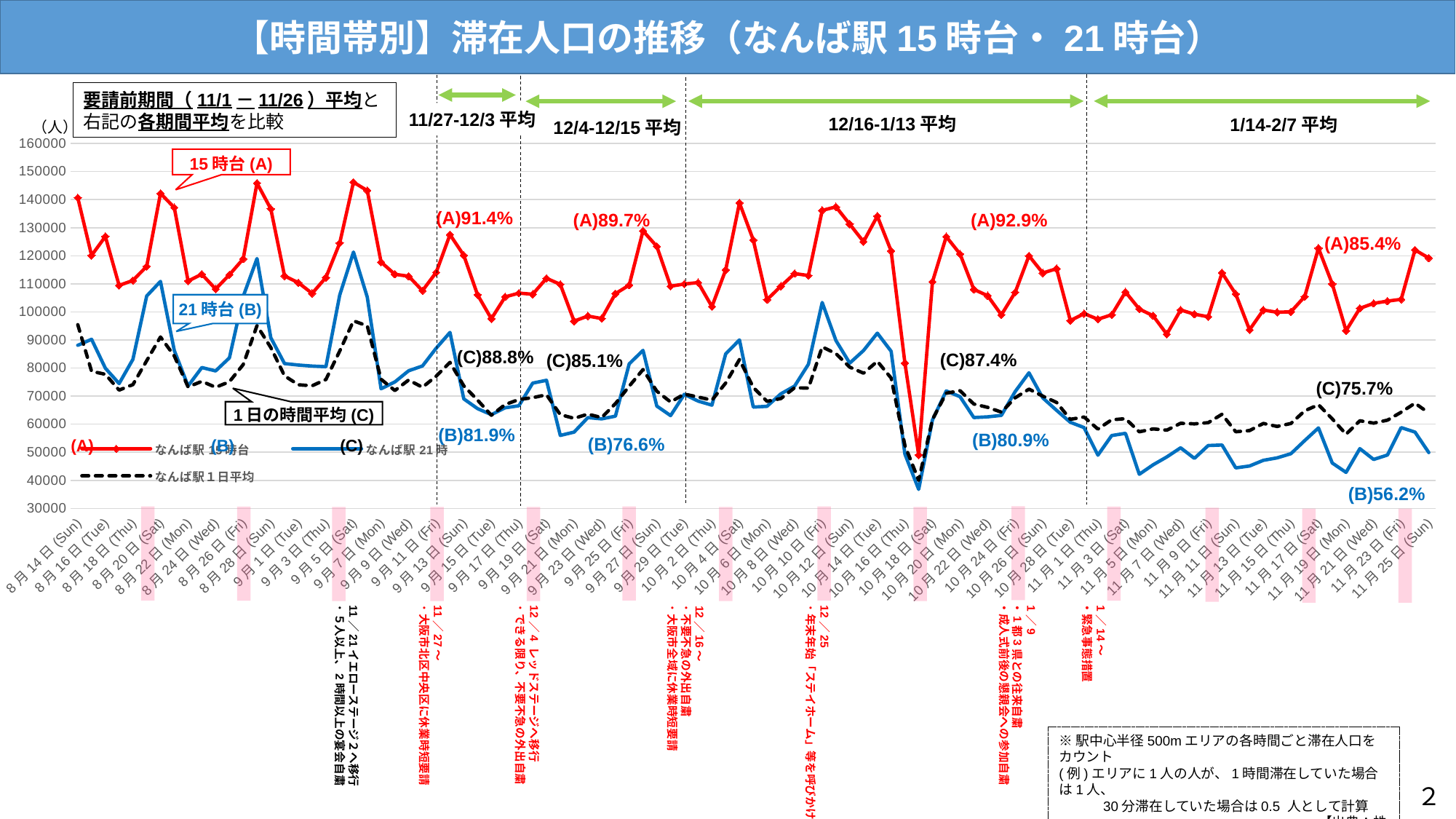

【時間帯別】滞在人口の推移（なんば駅15時台・21時台）
要請前期間（11/1－11/26）平均と
右記の各期間平均を比較
11/27-12/3平均
12/16-1/13平均
1/14-2/7平均
12/4-12/15平均
（人）

### Chart

| Category | なんば駅15時台 | なんば駅21時 | なんば駅１日平均 |
|---|---|---|---|
| 44136 | 140702.0 | 88118.0 | 95473.0 |
| 44137 | 120120.0 | 90262.0 | 78837.0 |
| 44138 | 126884.0 | 79972.0 | 77773.0 |
| 44139 | 109443.0 | 74468.0 | 72135.0 |
| 44140 | 111223.0 | 83116.0 | 74106.0 |
| 44141 | 116247.0 | 105687.0 | 82639.0 |
| 44142 | 142242.0 | 110885.0 | 91085.0 |
| 44143 | 137171.0 | 86279.0 | 84329.0 |
| 44144 | 111035.0 | 73614.0 | 73254.0 |
| 44145 | 113438.0 | 80190.0 | 75273.0 |
| 44146 | 108168.0 | 78985.0 | 73132.0 |
| 44147 | 113248.0 | 83666.0 | 75123.0 |
| 44148 | 118905.0 | 105524.0 | 81248.0 |
| 44149 | 145909.0 | 119044.0 | 95132.0 |
| 44150 | 136735.0 | 90818.0 | 87335.0 |
| 44151 | 112826.0 | 81611.0 | 77224.0 |
| 44152 | 110436.0 | 81083.0 | 74043.0 |
| 44153 | 106606.0 | 80723.0 | 73693.0 |
| 44154 | 112279.0 | 80484.0 | 75934.0 |
| 44155 | 124547.0 | 106020.0 | 86084.0 |
| 44156 | 146222.0 | 121329.0 | 96827.0 |
| 44157 | 143234.0 | 105279.0 | 95035.0 |
| 44158 | 117760.0 | 72612.0 | 76021.0 |
| 44159 | 113423.0 | 75046.0 | 71991.0 |
| 44160 | 112728.0 | 79052.0 | 75740.0 |
| 44161 | 107562.0 | 80755.0 | 73152.0 |
| 44162 | 114094.0 | 87085.0 | 77115.0 |
| 44163 | 127548.0 | 92704.0 | 82032.0 |
| 44164 | 120167.0 | 69023.0 | 73653.0 |
| 44165 | 106096.0 | 65543.0 | 68575.0 |
| 44166 | 97580.0 | 63398.0 | 63174.0 |
| 44167 | 105384.0 | 65854.0 | 66999.0 |
| 44168 | 106711.0 | 66569.0 | 68796.0 |
| 44169 | 106307.0 | 74645.0 | 69449.0 |
| 44170 | 111999.0 | 75635.0 | 70485.0 |
| 44171 | 109830.0 | 55998.0 | 63390.0 |
| 44172 | 96742.0 | 57174.0 | 62099.0 |
| 44173 | 98544.0 | 62359.0 | 63583.0 |
| 44174 | 97651.0 | 61890.0 | 62349.0 |
| 44175 | 106507.0 | 62864.0 | 67321.0 |
| 44176 | 109563.0 | 81519.0 | 73545.0 |
| 44177 | 128879.0 | 86308.0 | 79474.0 |
| 44178 | 123355.0 | 66464.0 | 71755.0 |
| 44179 | 109170.0 | 63063.0 | 67918.0 |
| 44180 | 109954.0 | 70636.0 | 70728.0 |
| 44181 | 110466.0 | 68227.0 | 69681.0 |
| 44182 | 101922.0 | 66778.0 | 68575.0 |
| 44183 | 114982.0 | 85050.0 | 74674.0 |
| 44184 | 138853.0 | 90029.0 | 83063.0 |
| 44185 | 125652.0 | 66087.0 | 73085.0 |
| 44186 | 104363.0 | 66366.0 | 68142.0 |
| 44187 | 109167.0 | 70811.0 | 69130.0 |
| 44188 | 113673.0 | 73578.0 | 72980.0 |
| 44189 | 112979.0 | 81361.0 | 72851.0 |
| 44190 | 136169.0 | 103377.0 | 87553.0 |
| 44191 | 137448.0 | 89799.0 | 85161.0 |
| 44192 | 131266.0 | 81771.0 | 80331.0 |
| 44193 | 125019.0 | 86270.0 | 78177.0 |
| 44194 | 134134.0 | 92456.0 | 82418.0 |
| 44195 | 121749.0 | 86002.0 | 76449.0 |
| 44196 | 81792.0 | 49331.0 | 52415.0 |
| 44197 | 49024.0 | 36779.0 | 39988.0 |
| 44198 | 110718.0 | 61505.0 | 61685.0 |
| 44199 | 126835.0 | 71852.0 | 71041.0 |
| 44200 | 120647.0 | 69791.0 | 71922.0 |
| 44201 | 108045.0 | 62374.0 | 67174.0 |
| 44202 | 105787.0 | 62608.0 | 65993.0 |
| 44203 | 98959.0 | 63141.0 | 64305.0 |
| 44204 | 106984.0 | 71626.0 | 69404.0 |
| 44205 | 119999.0 | 78318.0 | 72495.0 |
| 44206 | 113884.0 | 69366.0 | 70003.0 |
| 44207 | 115409.0 | 64938.0 | 67767.0 |
| 44208 | 96918.0 | 60671.0 | 61745.0 |
| 44209 | 99401.0 | 58782.0 | 62549.0 |
| 44210 | 97418.0 | 48962.0 | 58259.0 |
| 44211 | 98984.0 | 55953.0 | 61566.0 |
| 44212 | 107127.0 | 56746.0 | 61968.0 |
| 44213 | 101047.0 | 42153.0 | 57279.0 |
| 44214 | 98659.0 | 45521.0 | 58331.0 |
| 44215 | 92088.0 | 48347.0 | 57860.0 |
| 44216 | 100704.0 | 51590.0 | 60313.0 |
| 44217 | 99211.0 | 47825.0 | 60123.0 |
| 44218 | 98292.0 | 52405.0 | 60546.0 |
| 44219 | 113958.0 | 52588.0 | 63527.0 |
| 44220 | 106371.0 | 44434.0 | 57304.0 |
| 44221 | 93639.0 | 45102.0 | 57733.0 |
| 44222 | 100675.0 | 47138.0 | 60270.0 |
| 44223 | 99897.0 | 48010.0 | 59195.0 |
| 44224 | 100055.0 | 49493.0 | 60249.0 |
| 44225 | 105468.0 | 54158.0 | 64763.0 |
| 44226 | 122713.0 | 58672.0 | 66950.0 |
| 44227 | 109982.0 | 46160.0 | 61902.0 |
| 44228 | 93317.0 | 42833.0 | 56427.0 |
| 44229 | 101282.0 | 51297.0 | 61218.0 |
| 44230 | 103058.0 | 47432.0 | 60377.0 |
| 44231 | 103867.0 | 49013.0 | 61435.0 |
| 44232 | 104500.0 | 58787.0 | 64269.0 |
| 44233 | 122084.0 | 57191.0 | 67482.0 |
| 44234 | 119225.0 | 49901.0 | 63992.0 |
15時台(A)
(A)91.4%
(A)89.7%
(A)92.9%
(A)85.4%
21時台(B)
(C)88.8%
(C)87.4%
(C)85.1%
(C)75.7%
1日の時間平均(C)
(B)81.9%
(B)80.9%
(B)76.6%
(C)
(B)
(A)
(B)56.2%

 11／21イエローステージ２へ移行
・５人以上、2時間以上の宴会自粛
 11／27～
・大阪市北区中央区に休業時短要請
 12／4 レッドステージへ移行
・できる限り、不要不急の外出自粛
 12／16～
・不要不急の外出自粛
・大阪市全域に休業時短要請
 12／25
・年末年始「ステイホーム」等を呼びかけ
 1／9
・1都3県との往来自粛
・成人式前後の懇親会への参加自粛
 1／14～
・緊急事態措置
※駅中心半径500mエリアの各時間ごと滞在人口をカウント
(例)エリアに1人の人が、1時間滞在していた場合は1人、
　　　30分滞在していた場合は0.5 人として計算
　　　　　　　　　　　　　　　　　　　【出典：株式会社Agoop】
２